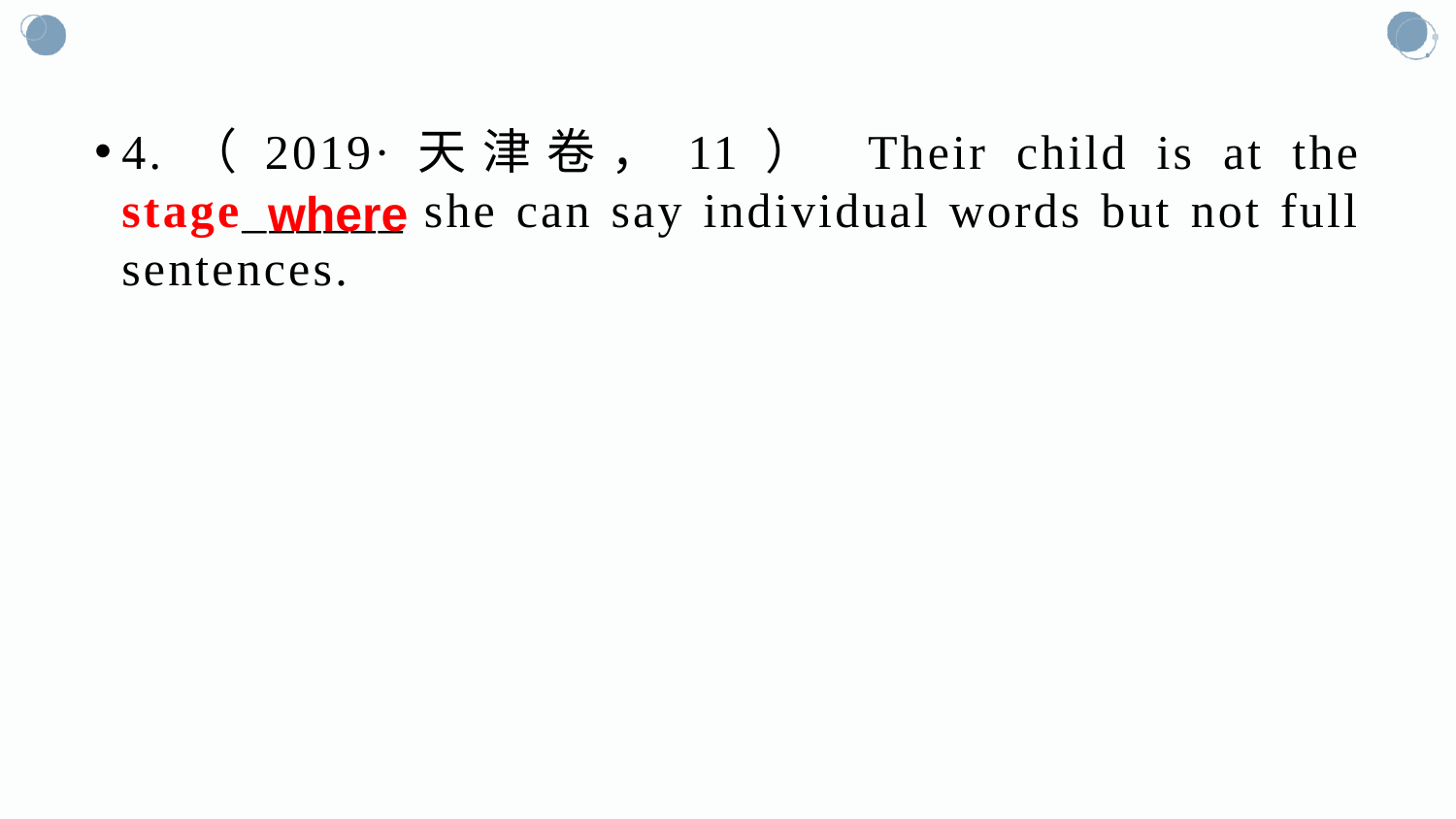

#
4.（2019·天津卷，11） Their child is at the stage______ she can say individual words but not full sentences.

where